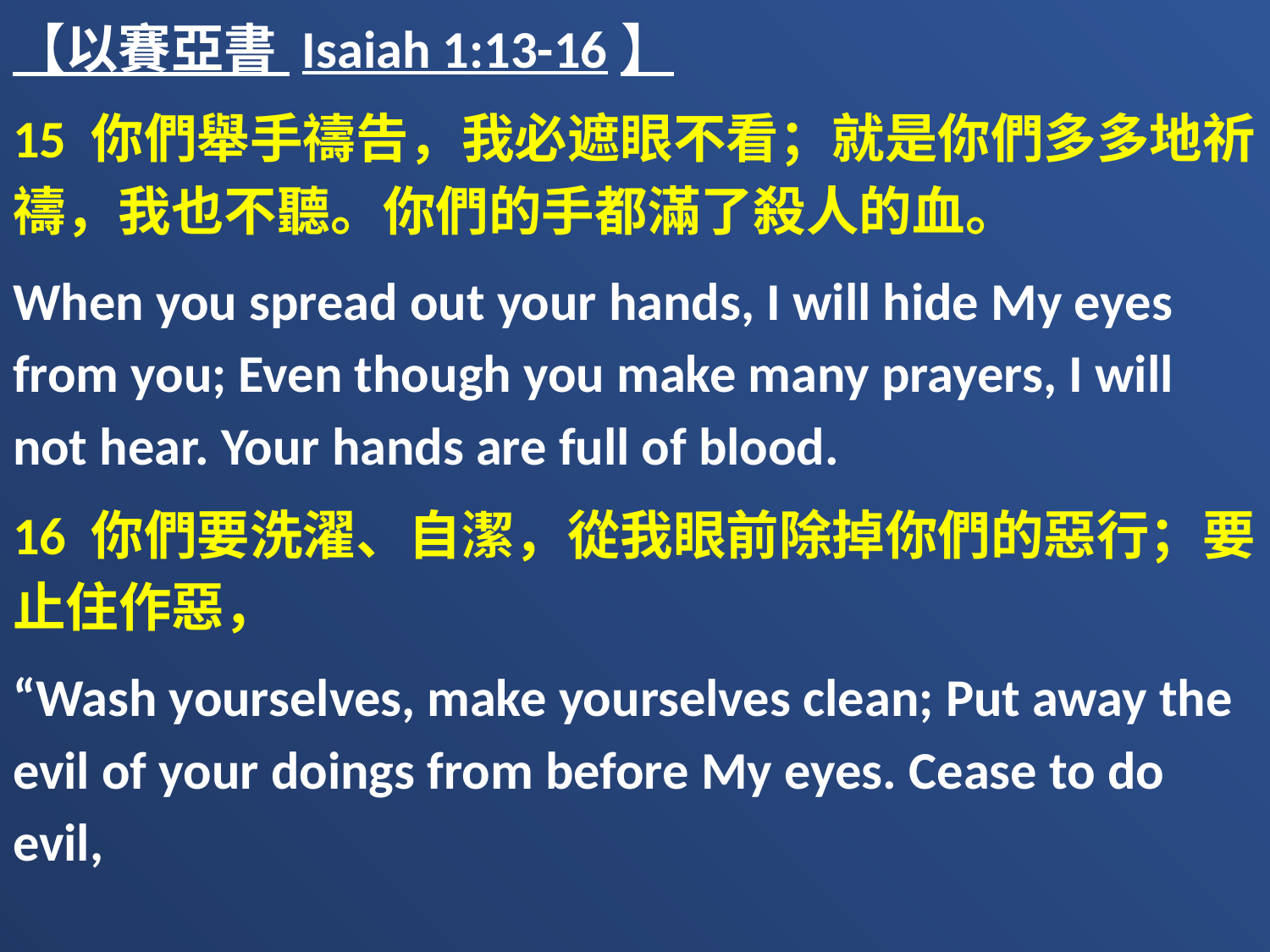

【以賽亞書 Isaiah 1:13-16】
15 你們舉手禱告，我必遮眼不看；就是你們多多地祈禱，我也不聽。你們的手都滿了殺人的血。
When you spread out your hands, I will hide My eyes from you; Even though you make many prayers, I will not hear. Your hands are full of blood.
16 你們要洗濯、自潔，從我眼前除掉你們的惡行；要止住作惡，
“Wash yourselves, make yourselves clean; Put away the evil of your doings from before My eyes. Cease to do evil,